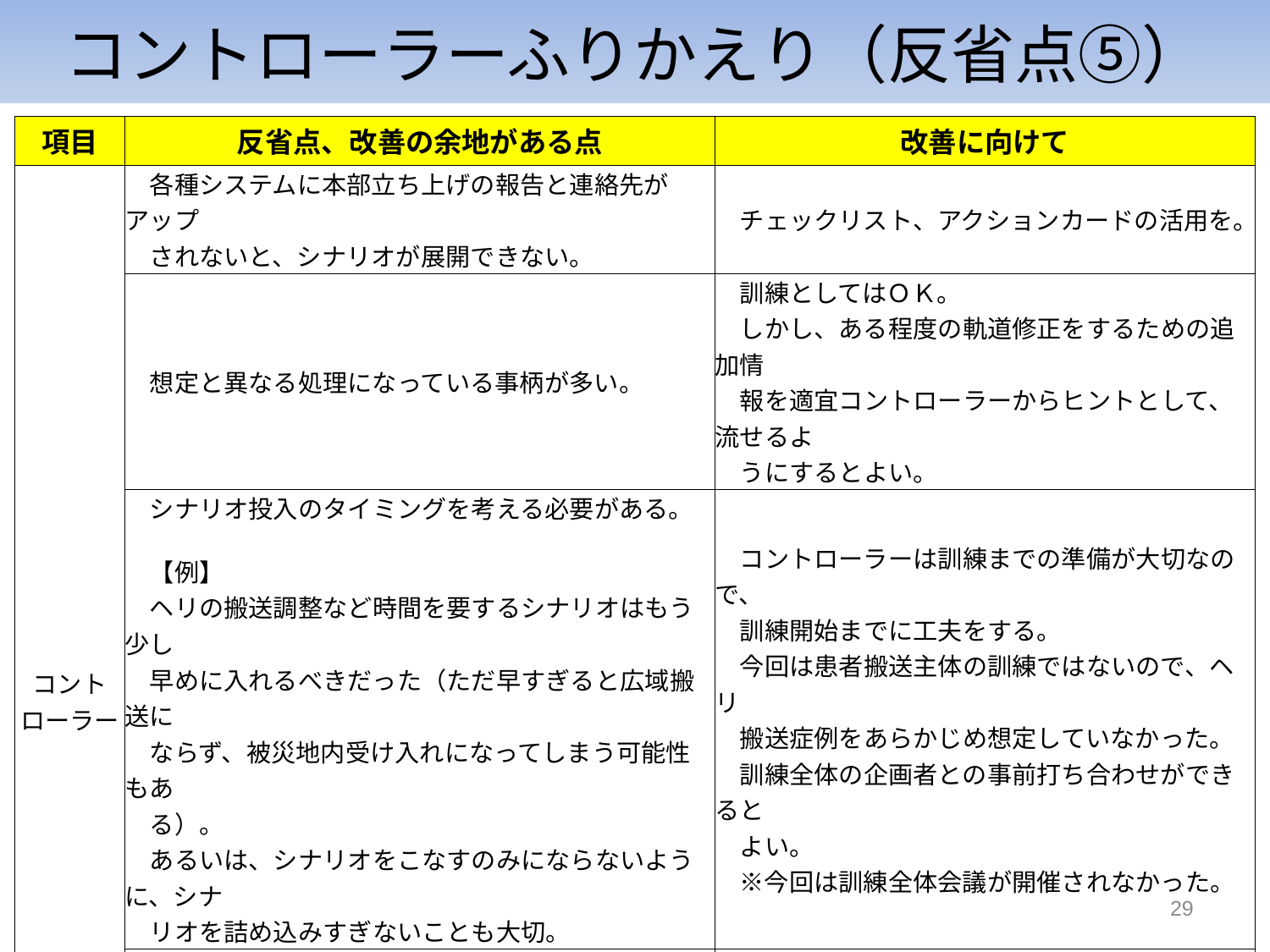

コントローラーふりかえり（反省点⑤）
| 項目 | 反省点、改善の余地がある点 | 改善に向けて |
| --- | --- | --- |
| コントローラー | 各種システムに本部立ち上げの報告と連絡先がアップ 　されないと、シナリオが展開できない。 | チェックリスト、アクションカードの活用を。 |
|  | 想定と異なる処理になっている事柄が多い。 | 訓練としてはＯＫ。 　しかし、ある程度の軌道修正をするための追加情 　報を適宜コントローラーからヒントとして、流せるよ 　うにするとよい。 |
|  | シナリオ投入のタイミングを考える必要がある。 　【例】 　ヘリの搬送調整など時間を要するシナリオはもう少し 　早めに入れるべきだった（ただ早すぎると広域搬送に 　ならず、被災地内受け入れになってしまう可能性もあ 　る）。 　あるいは、シナリオをこなすのみにならないように、シナ 　リオを詰め込みすぎないことも大切。 | コントローラーは訓練までの準備が大切なので、 　訓練開始までに工夫をする。 　今回は患者搬送主体の訓練ではないので、ヘリ 　搬送症例をあらかじめ想定していなかった。 　訓練全体の企画者との事前打ち合わせができると 　よい。 　※今回は訓練全体会議が開催されなかった。 |
|  | CKKの先生方が積極的に訓練参加してくださっていた 　ので、事前にシナリオ、受け入れなどについて共有して 　おいてもよかったかもしれない。 　【例】 　府内で受け入れず、広域搬送とする症例の設定など。 | 小児周産期としては部分的かつ机上訓練ではある 　が、近畿圏での広域訓練を企画してもよいかも。 　近畿圏のリエゾンで相談する場が設定できると 　よい（近畿小児科学会の時がチャンス？）。 |
29